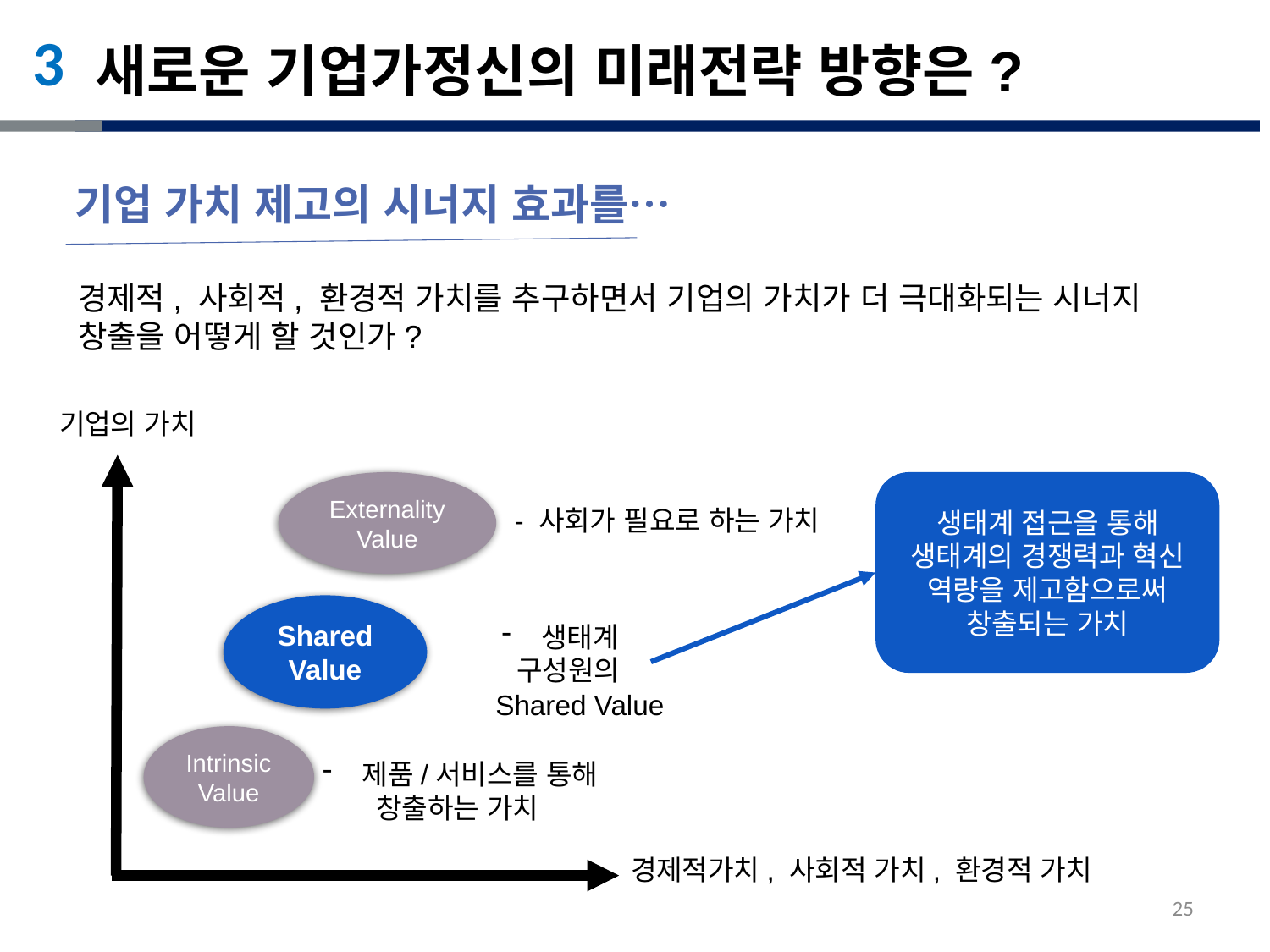

3

새로운 기업가정신의 미래전략 방향은?

기업 가치 제고의 시너지 효과를…
경제적, 사회적, 환경적 가치를 추구하면서 기업의 가치가 더 극대화되는 시너지 창출을 어떻게 할 것인가?
기업의 가치
Externality
Value
생태계 접근을 통해
생태계의 경쟁력과 혁신 역량을 제고함으로써 창출되는 가치
- 사회가 필요로 하는 가치
Shared Value
생태계 구성원의
     Shared Value
Intrinsic Value
제품/서비스를 통해
      창출하는 가치
경제적가치, 사회적 가치, 환경적 가치
25